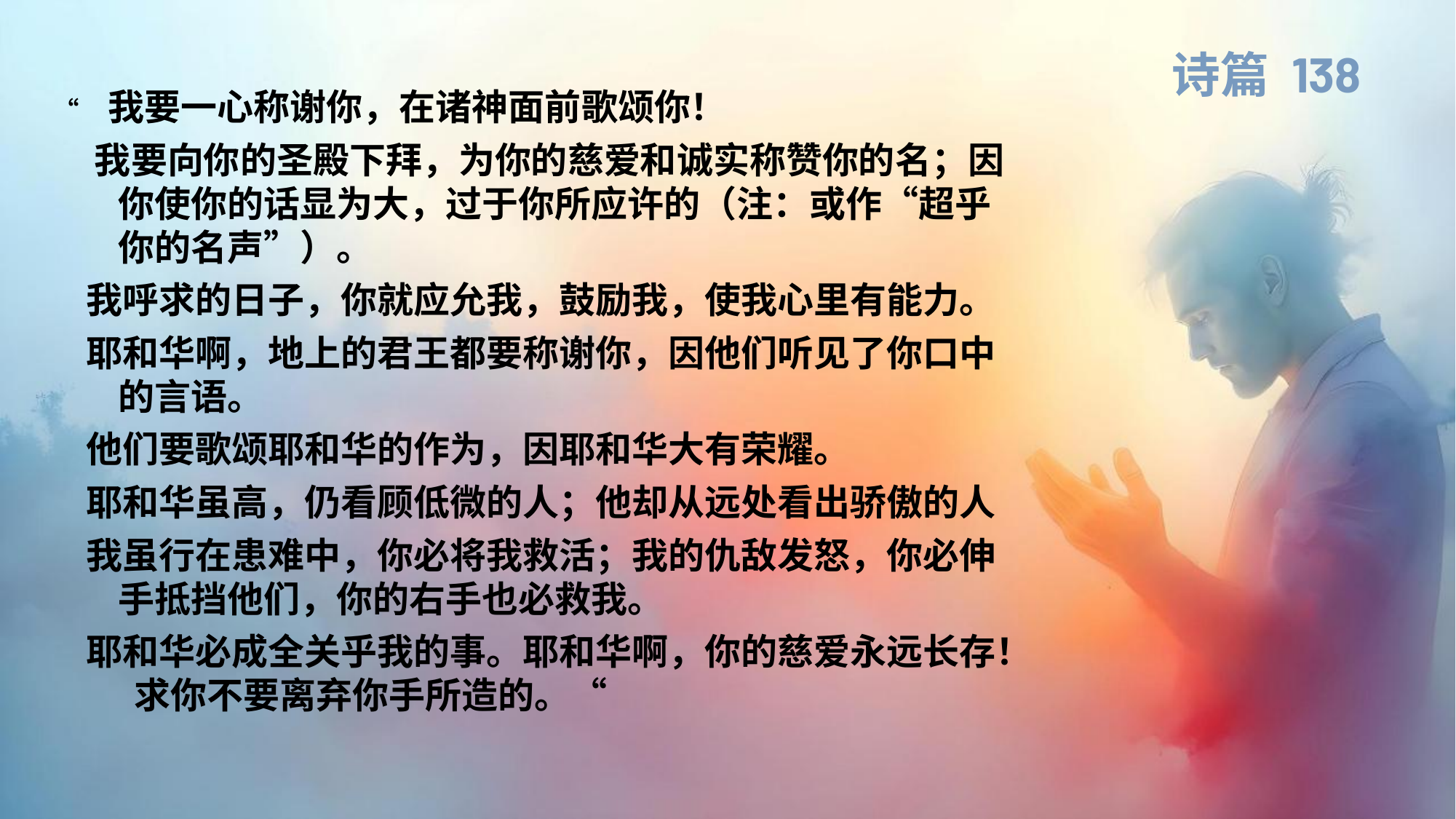

诗篇 138
“    我要一心称谢你，在诸神面前歌颂你！
    我要向你的圣殿下拜，为你的慈爱和诚实称赞你的名；因你使你的话显为大，过于你所应许的（注：或作“超乎你的名声”）。
   我呼求的日子，你就应允我，鼓励我，使我心里有能力。
   耶和华啊，地上的君王都要称谢你，因他们听见了你口中的言语。
   他们要歌颂耶和华的作为，因耶和华大有荣耀。
   耶和华虽高，仍看顾低微的人；他却从远处看出骄傲的人
   我虽行在患难中，你必将我救活；我的仇敌发怒，你必伸手抵挡他们，你的右手也必救我。
   耶和华必成全关乎我的事。耶和华啊，你的慈爱永远长存！  求你不要离弃你手所造的。“